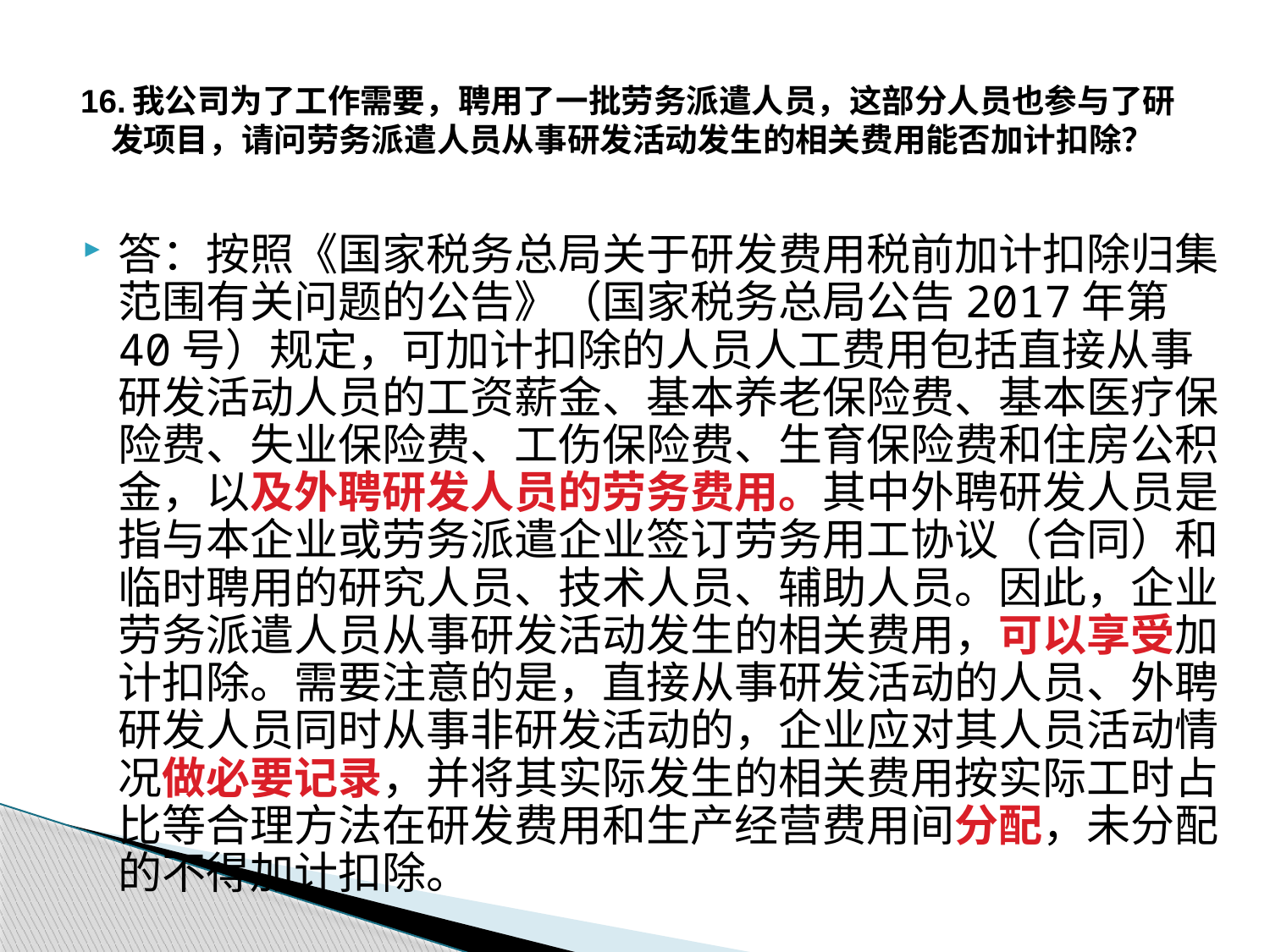

# 16.我公司为了工作需要，聘用了一批劳务派遣人员，这部分人员也参与了研发项目，请问劳务派遣人员从事研发活动发生的相关费用能否加计扣除？
答：按照《国家税务总局关于研发费用税前加计扣除归集范围有关问题的公告》（国家税务总局公告2017年第40号）规定，可加计扣除的人员人工费用包括直接从事研发活动人员的工资薪金、基本养老保险费、基本医疗保险费、失业保险费、工伤保险费、生育保险费和住房公积金，以及外聘研发人员的劳务费用。其中外聘研发人员是指与本企业或劳务派遣企业签订劳务用工协议（合同）和临时聘用的研究人员、技术人员、辅助人员。因此，企业劳务派遣人员从事研发活动发生的相关费用，可以享受加计扣除。需要注意的是，直接从事研发活动的人员、外聘研发人员同时从事非研发活动的，企业应对其人员活动情况做必要记录，并将其实际发生的相关费用按实际工时占比等合理方法在研发费用和生产经营费用间分配，未分配的不得加计扣除。